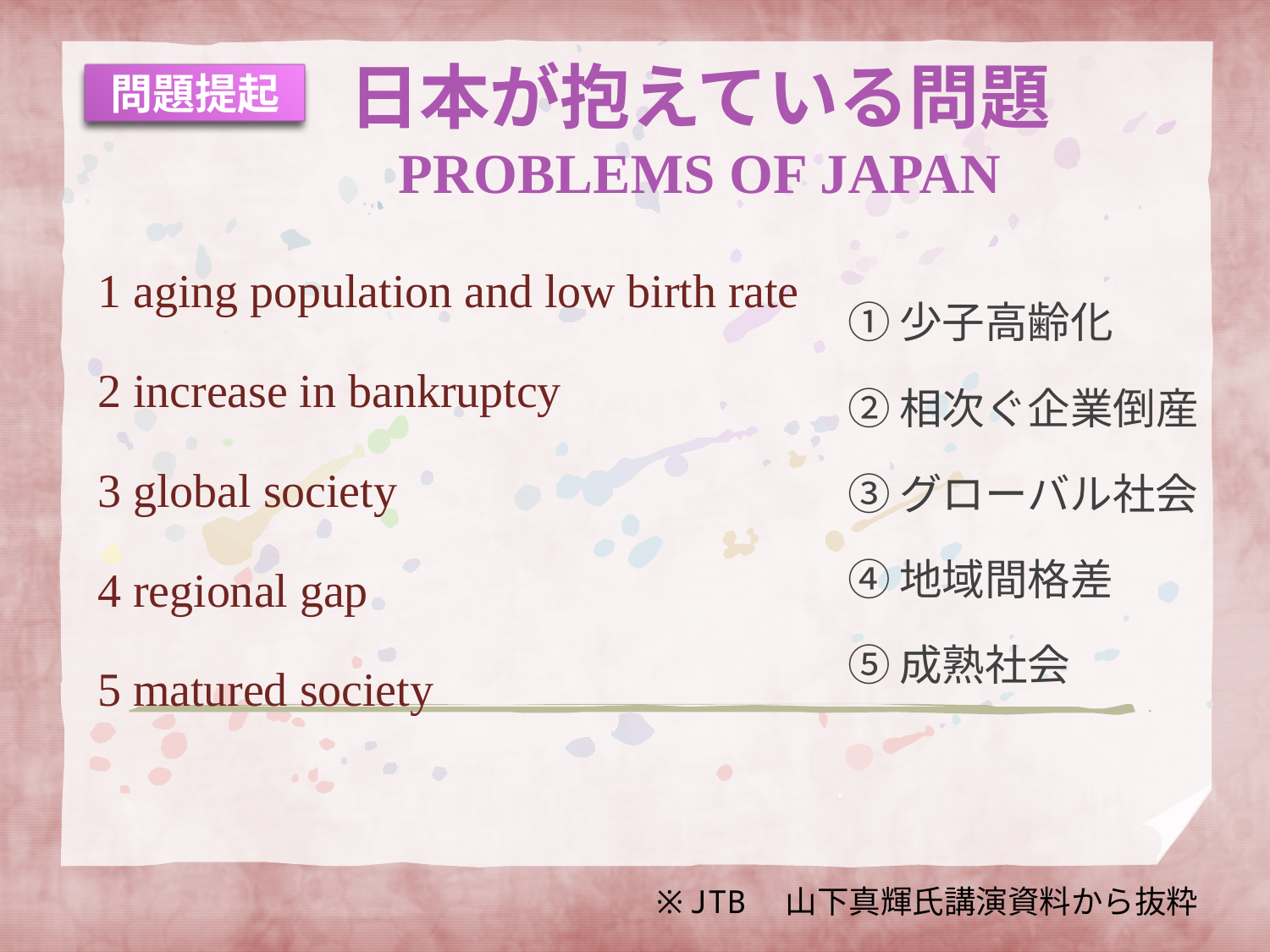

# 日本が抱えている問題 problems of Japan
問題提起
1 aging population and low birth rate
2 increase in bankruptcy
3 global society
4 regional gap
5 matured society
①少子高齢化
②相次ぐ企業倒産
③グローバル社会
④地域間格差
⑤成熟社会
※JTB　山下真輝氏講演資料から抜粋